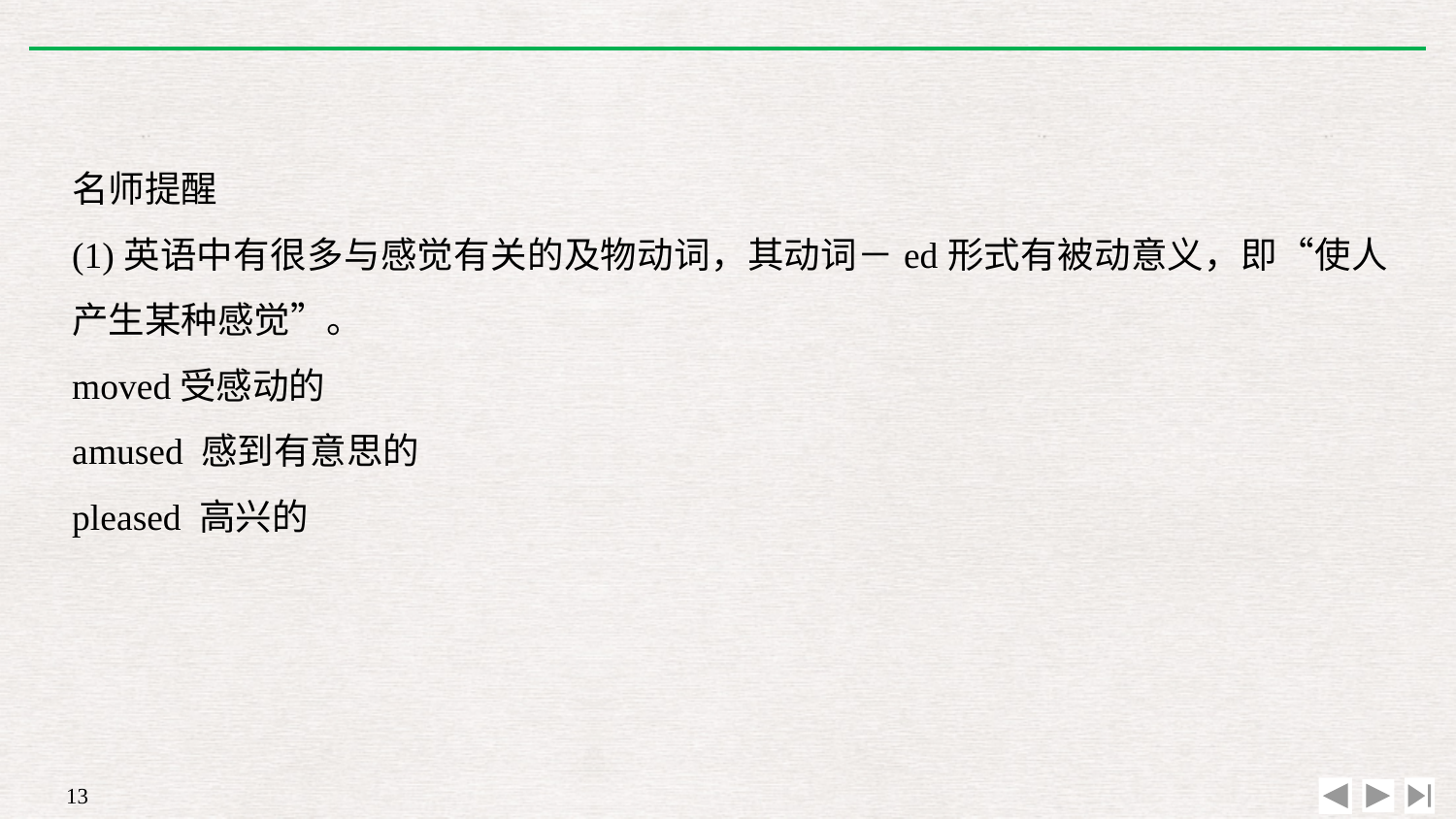

名师提醒
(1)英语中有很多与感觉有关的及物动词，其动词－ed形式有被动意义，即“使人产生某种感觉”。
moved受感动的
amused 感到有意思的
pleased 高兴的